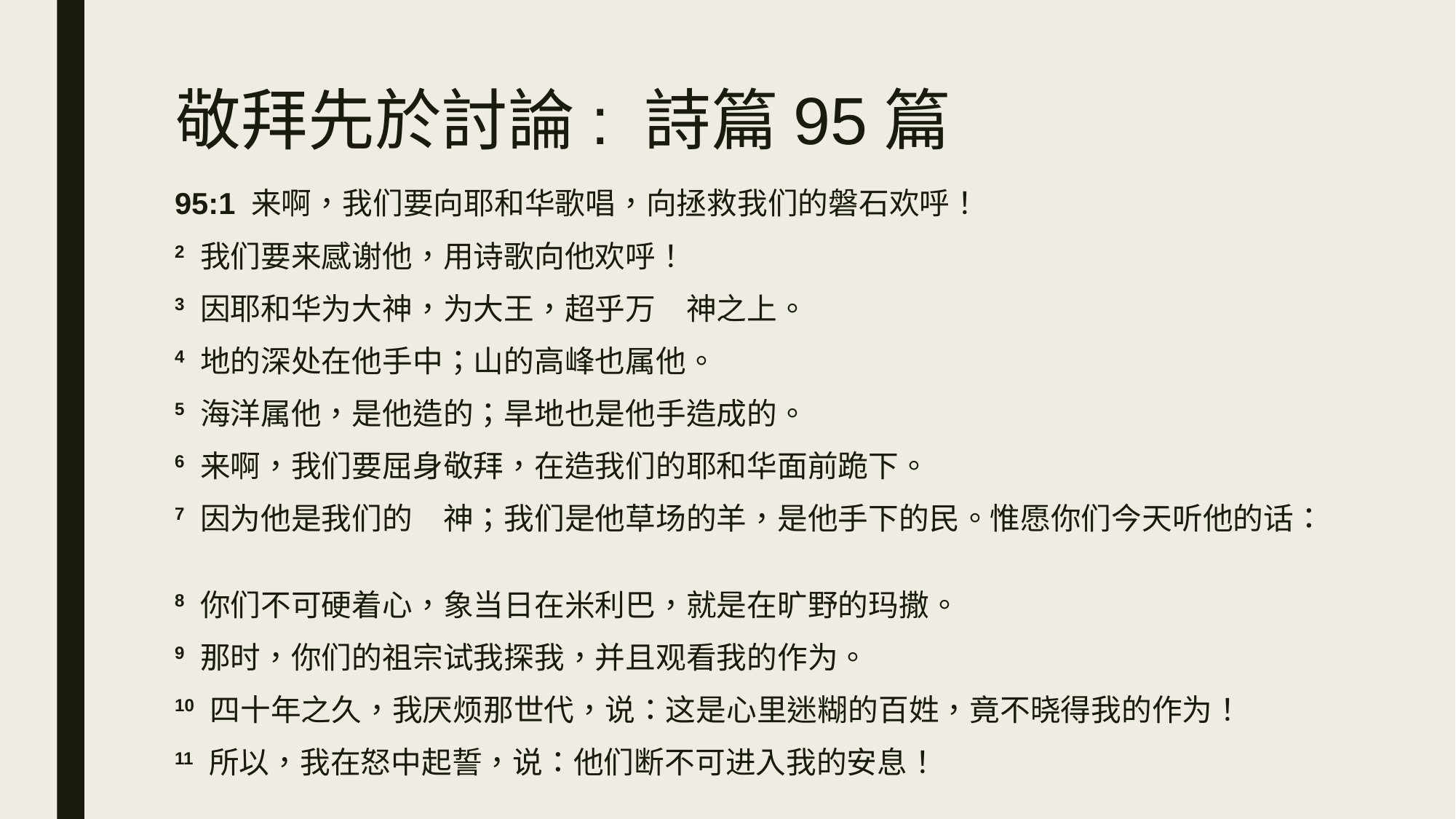

# 敬拜先於討論: 詩篇95篇
95:1 来啊，我们要向耶和华歌唱，向拯救我们的磐石欢呼！
2 我们要来感谢他，用诗歌向他欢呼！
3 因耶和华为大神，为大王，超乎万　神之上。
4 地的深处在他手中；山的高峰也属他。
5 海洋属他，是他造的；旱地也是他手造成的。
6 来啊，我们要屈身敬拜，在造我们的耶和华面前跪下。
7 因为他是我们的　神；我们是他草场的羊，是他手下的民。惟愿你们今天听他的话：
8 你们不可硬着心，象当日在米利巴，就是在旷野的玛撒。
9 那时，你们的祖宗试我探我，并且观看我的作为。
10 四十年之久，我厌烦那世代，说：这是心里迷糊的百姓，竟不晓得我的作为！
11 所以，我在怒中起誓，说：他们断不可进入我的安息！